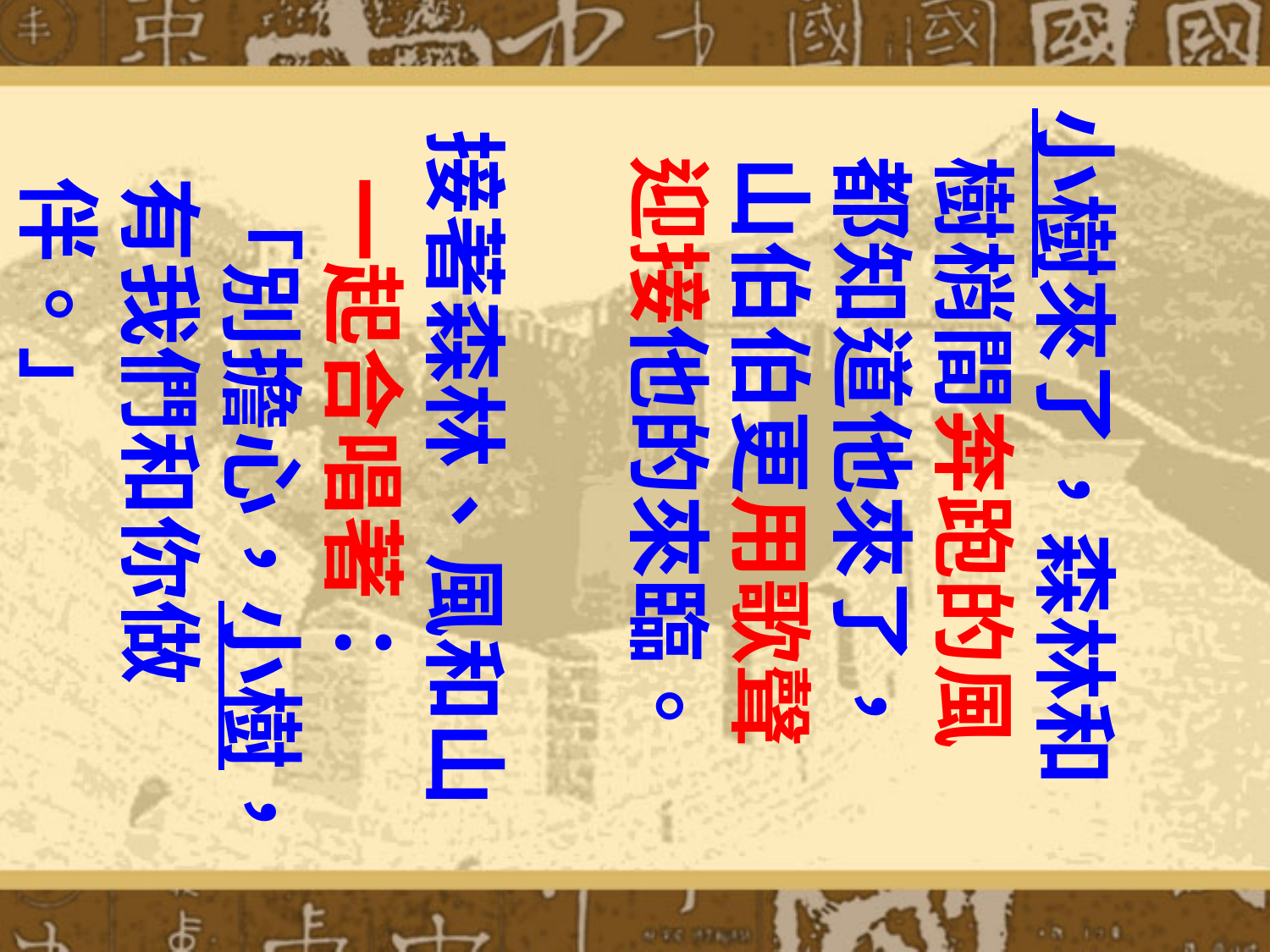

小樹來了，森林和樹梢間奔跑的風都知道他來了，山伯伯更用歌聲迎接他的來臨。
接著森林、風和山一起合唱著：「別擔心，小樹，有我們和你做伴。」